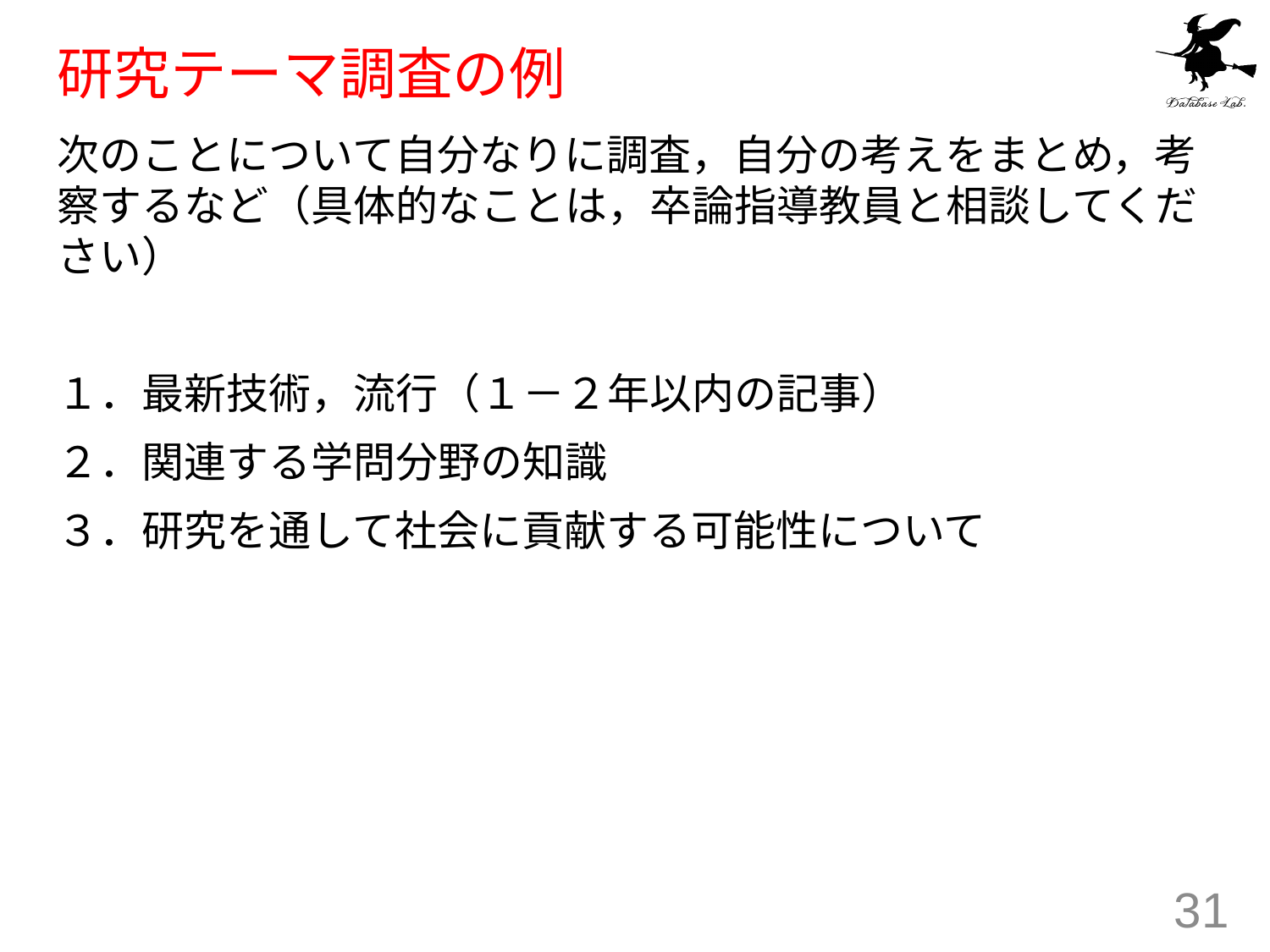

# 研究テーマ調査の例
次のことについて自分なりに調査，自分の考えをまとめ，考察するなど（具体的なことは，卒論指導教員と相談してください）

１．最新技術，流行（１－２年以内の記事）
２．関連する学問分野の知識
３．研究を通して社会に貢献する可能性について

31